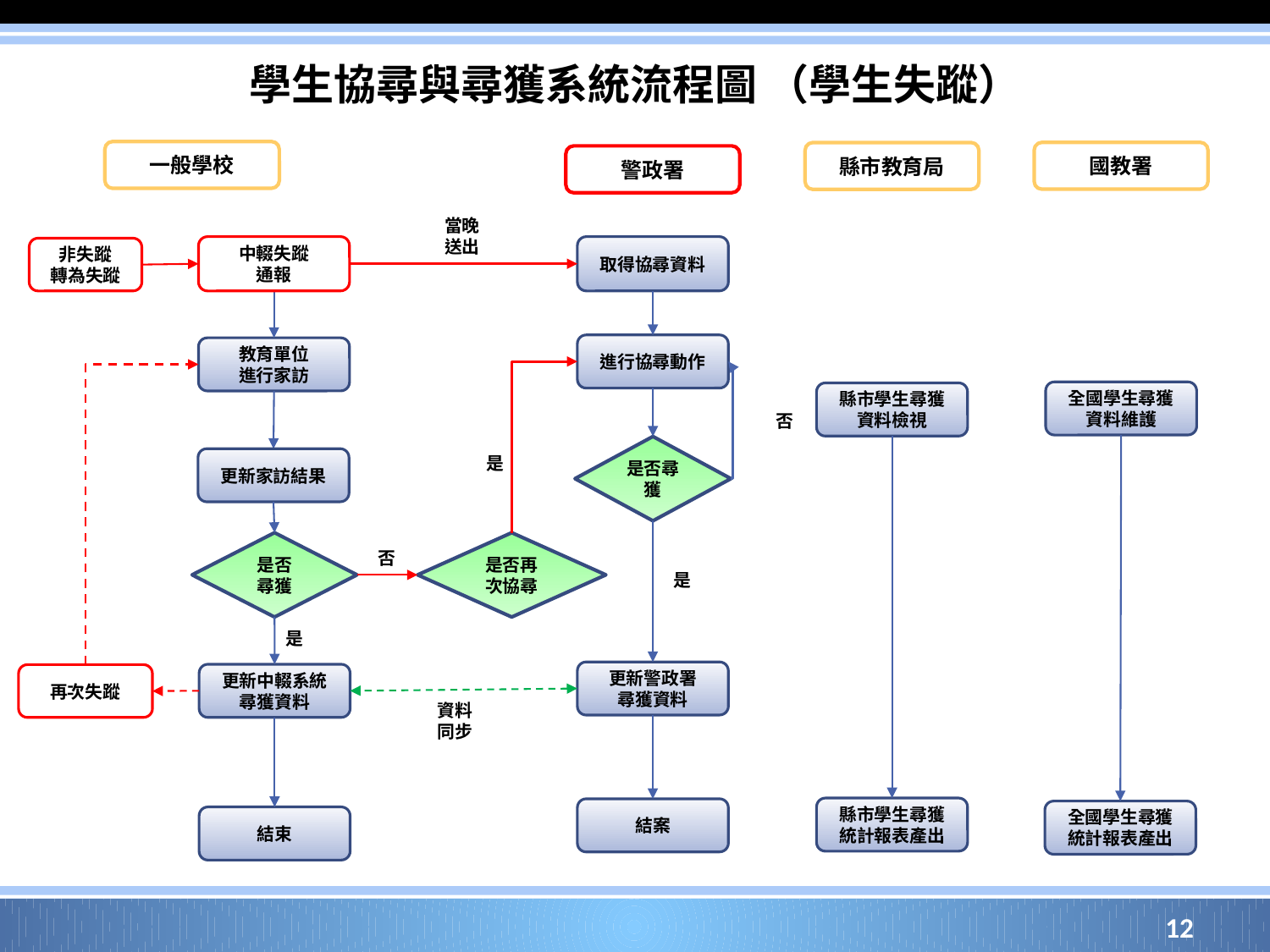

# 學生協尋與尋獲系統流程圖 （學生失蹤）
一般學校
國教署
縣市教育局
警政署
當晚送出
中輟失蹤
通報
取得協尋資料
非失蹤
轉為失蹤
進行協尋動作
教育單位
進行家訪
全國學生尋獲資料維護
縣市學生尋獲資料檢視
否
是否尋獲
是
更新家訪結果
是否再次協尋
是否
尋獲
否
是
是
更新警政署
尋獲資料
更新中輟系統
尋獲資料
再次失蹤
資料同步
縣市學生尋獲統計報表產出
結案
全國學生尋獲統計報表產出
結束
12